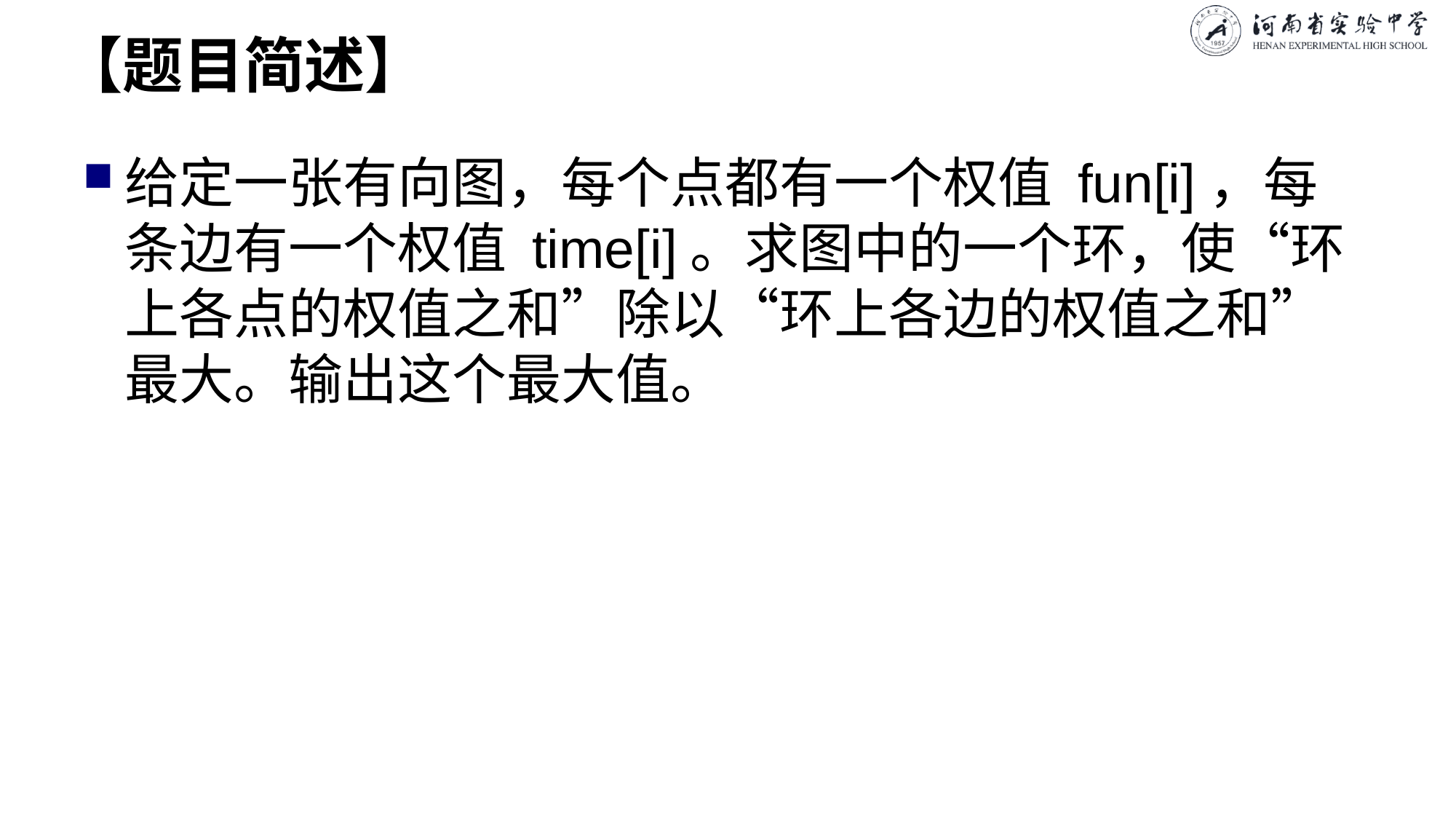

# 【题目简述】
给定一张有向图，每个点都有一个权值 fun[i]，每条边有一个权值 time[i]。求图中的一个环，使“环上各点的权值之和”除以“环上各边的权值之和”最大。输出这个最大值。